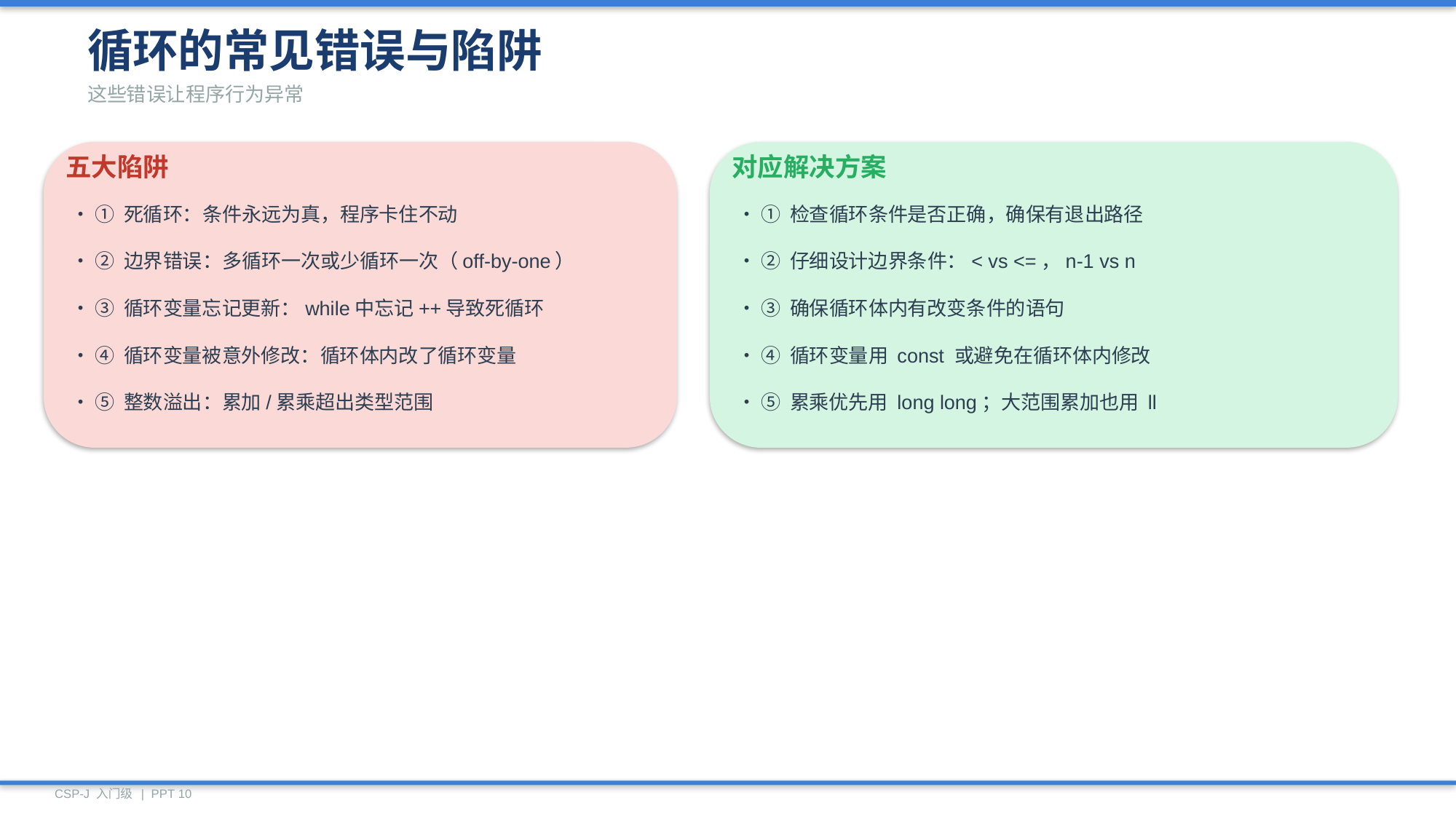

循环的常见错误与陷阱
这些错误让程序行为异常

五大陷阱
对应解决方案
• ① 死循环：条件永远为真，程序卡住不动
• ① 检查循环条件是否正确，确保有退出路径
• ② 边界错误：多循环一次或少循环一次（off-by-one）
• ② 仔细设计边界条件：< vs <=，n-1 vs n
• ③ 循环变量忘记更新：while中忘记++导致死循环
• ③ 确保循环体内有改变条件的语句
• ④ 循环变量被意外修改：循环体内改了循环变量
• ④ 循环变量用 const 或避免在循环体内修改
• ⑤ 整数溢出：累加/累乘超出类型范围
• ⑤ 累乘优先用 long long；大范围累加也用 ll

CSP-J 入门级  |  PPT 10